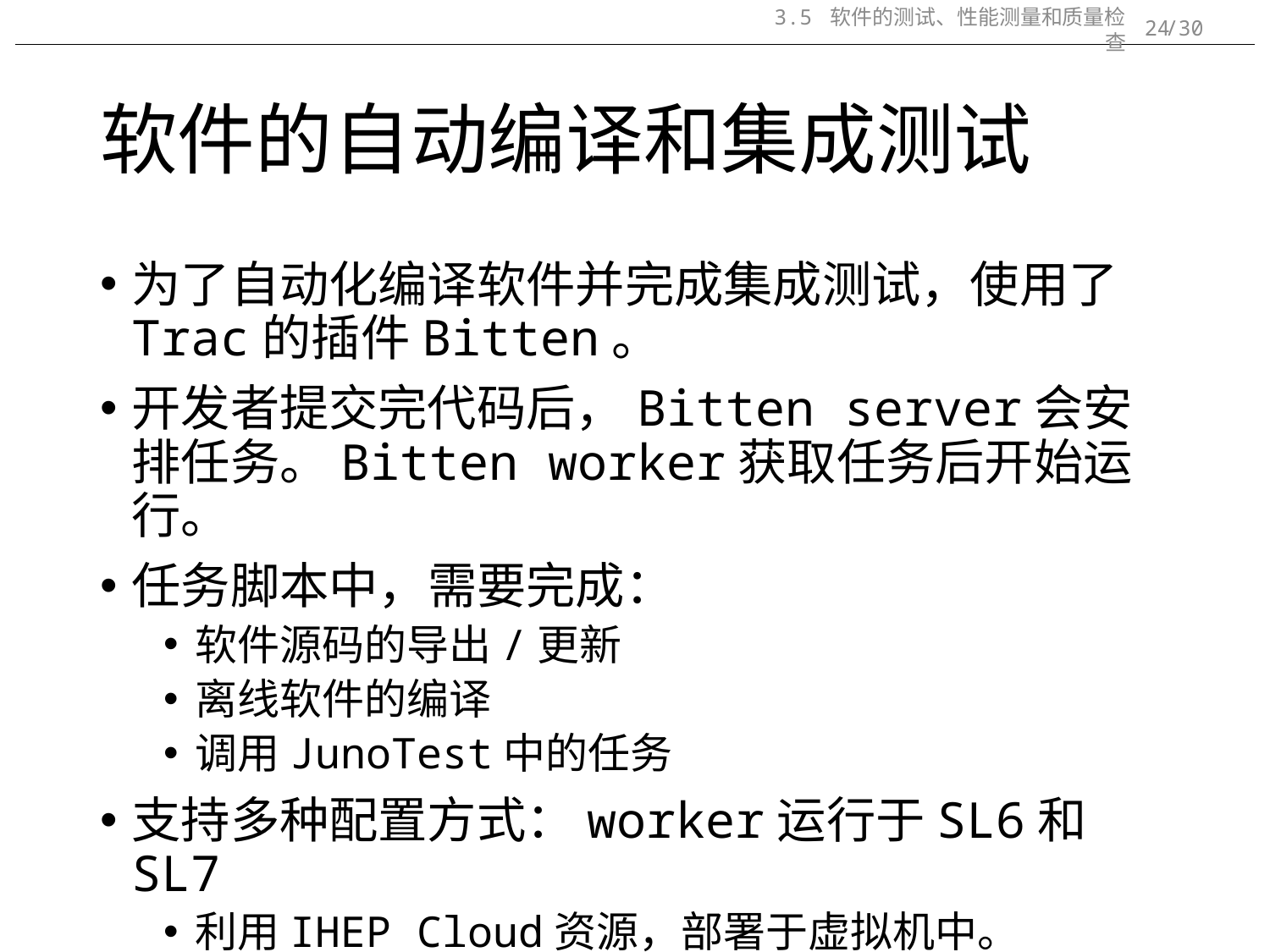

3.5 软件的测试、性能测量和质量检查
/30
24
# 软件的自动编译和集成测试
为了自动化编译软件并完成集成测试，使用了Trac的插件Bitten。
开发者提交完代码后，Bitten server会安排任务。Bitten worker获取任务后开始运行。
任务脚本中，需要完成：
软件源码的导出/更新
离线软件的编译
调用JunoTest中的任务
支持多种配置方式：worker运行于SL6和SL7
利用IHEP Cloud资源，部署于虚拟机中。